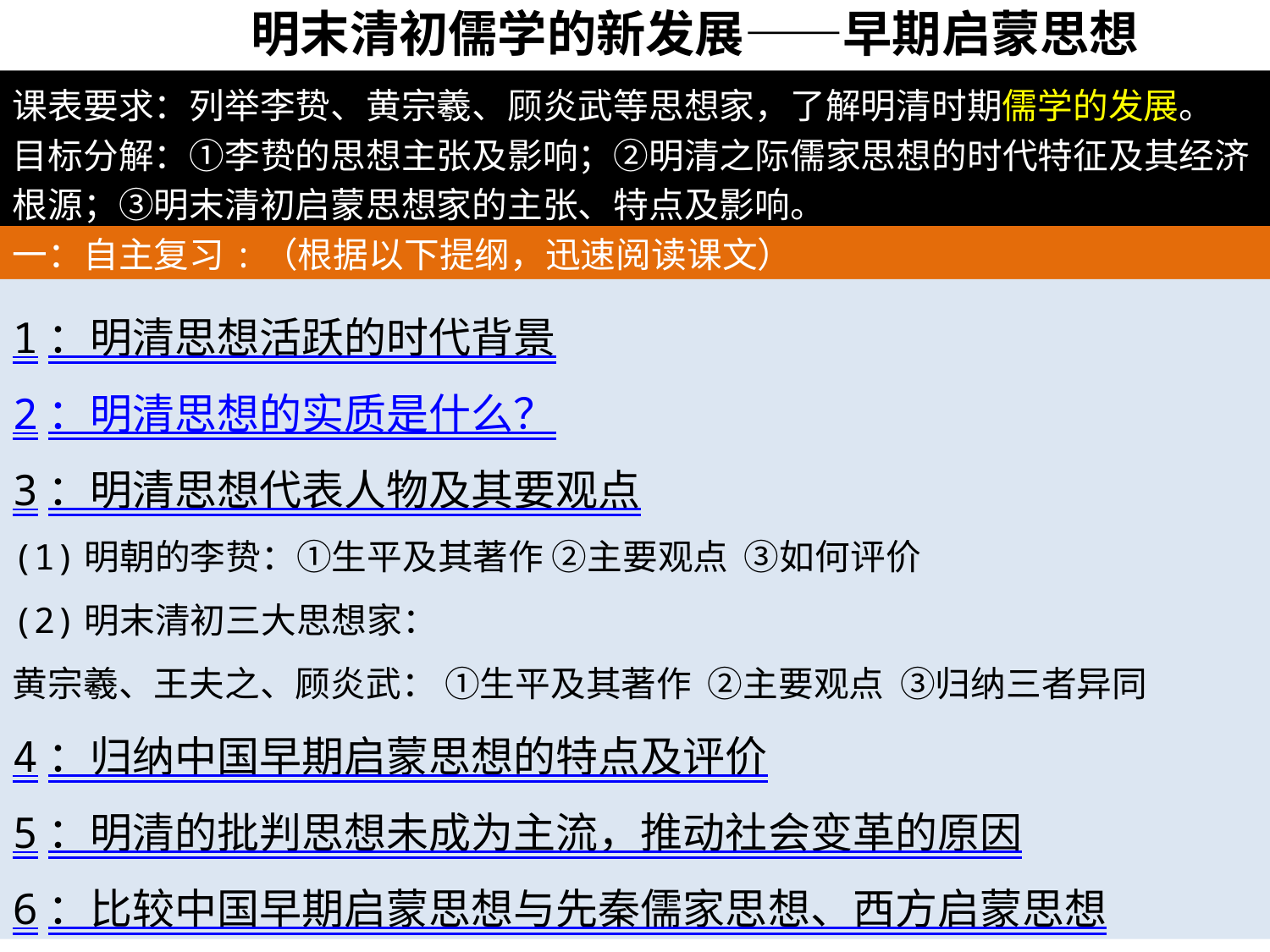

明末清初儒学的新发展——早期启蒙思想
课表要求：列举李贽、黄宗羲、顾炎武等思想家，了解明清时期儒学的发展。
目标分解：①李贽的思想主张及影响；②明清之际儒家思想的时代特征及其经济根源；③明末清初启蒙思想家的主张、特点及影响。
一：自主复习:（根据以下提纲，迅速阅读课文）
1：明清思想活跃的时代背景
2：明清思想的实质是什么？
3：明清思想代表人物及其要观点
(1)明朝的李贽：①生平及其著作 ②主要观点  ③如何评价
(2)明末清初三大思想家：
黄宗羲、王夫之、顾炎武： ①生平及其著作  ②主要观点  ③归纳三者异同
4：归纳中国早期启蒙思想的特点及评价
5：明清的批判思想未成为主流，推动社会变革的原因
6：比较中国早期启蒙思想与先秦儒家思想、西方启蒙思想